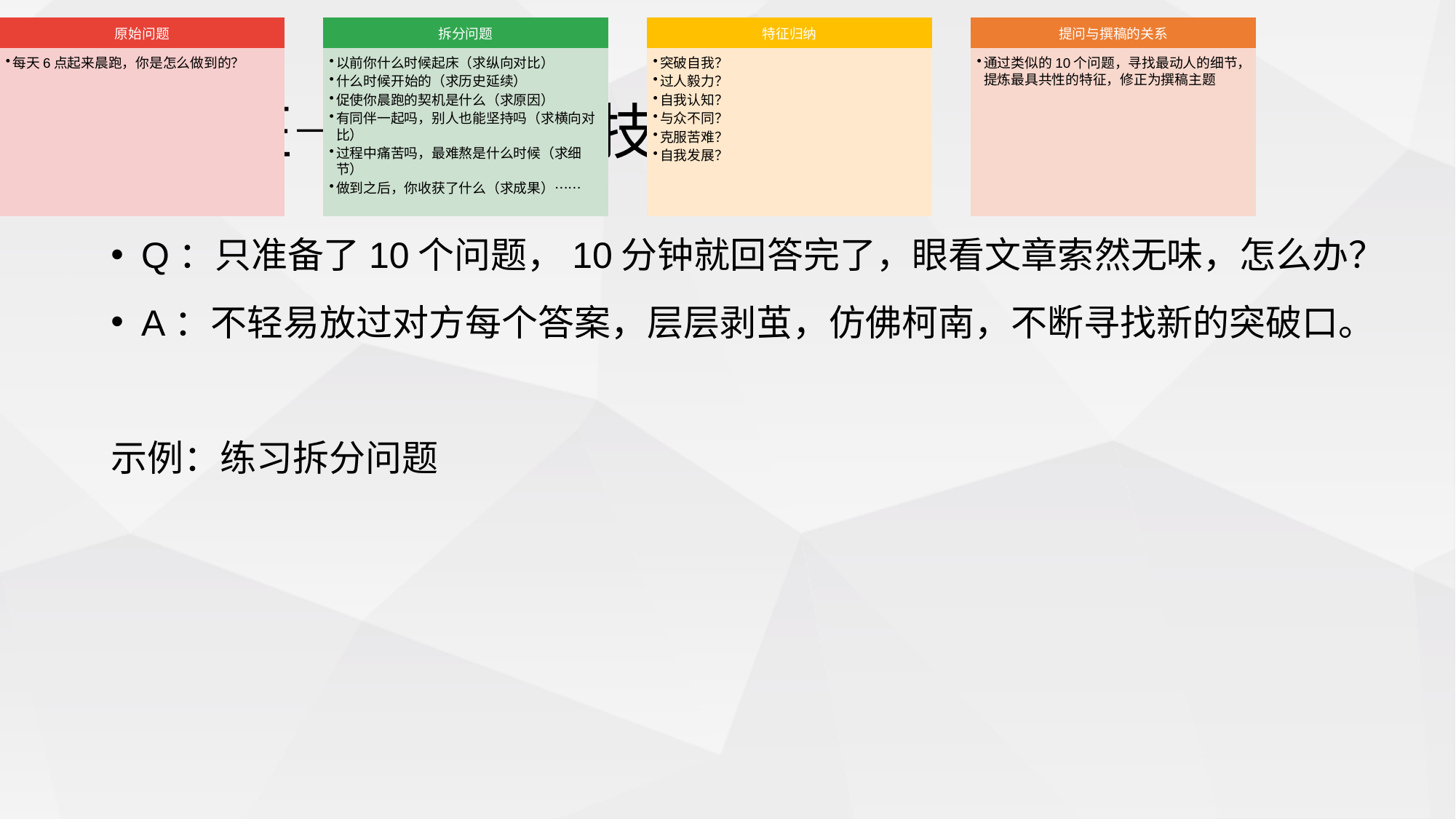

# 提高班——提问的技巧
Q：只准备了10个问题，10分钟就回答完了，眼看文章索然无味，怎么办？
A：不轻易放过对方每个答案，层层剥茧，仿佛柯南，不断寻找新的突破口。

示例：练习拆分问题

原始问题
每天6点起来晨跑，你是怎么做到的？
拆分问题
以前你什么时候起床（求纵向对比）
什么时候开始的（求历史延续）
促使你晨跑的契机是什么（求原因）
有同伴一起吗，别人也能坚持吗（求横向对比）
过程中痛苦吗，最难熬是什么时候（求细节）
做到之后，你收获了什么（求成果）……

特征归纳
突破自我？
过人毅力？
自我认知？
与众不同？
克服苦难？
自我发展？
提问与撰稿的关系
通过类似的10个问题，寻找最动人的细节，提炼最具共性的特征，修正为撰稿主题